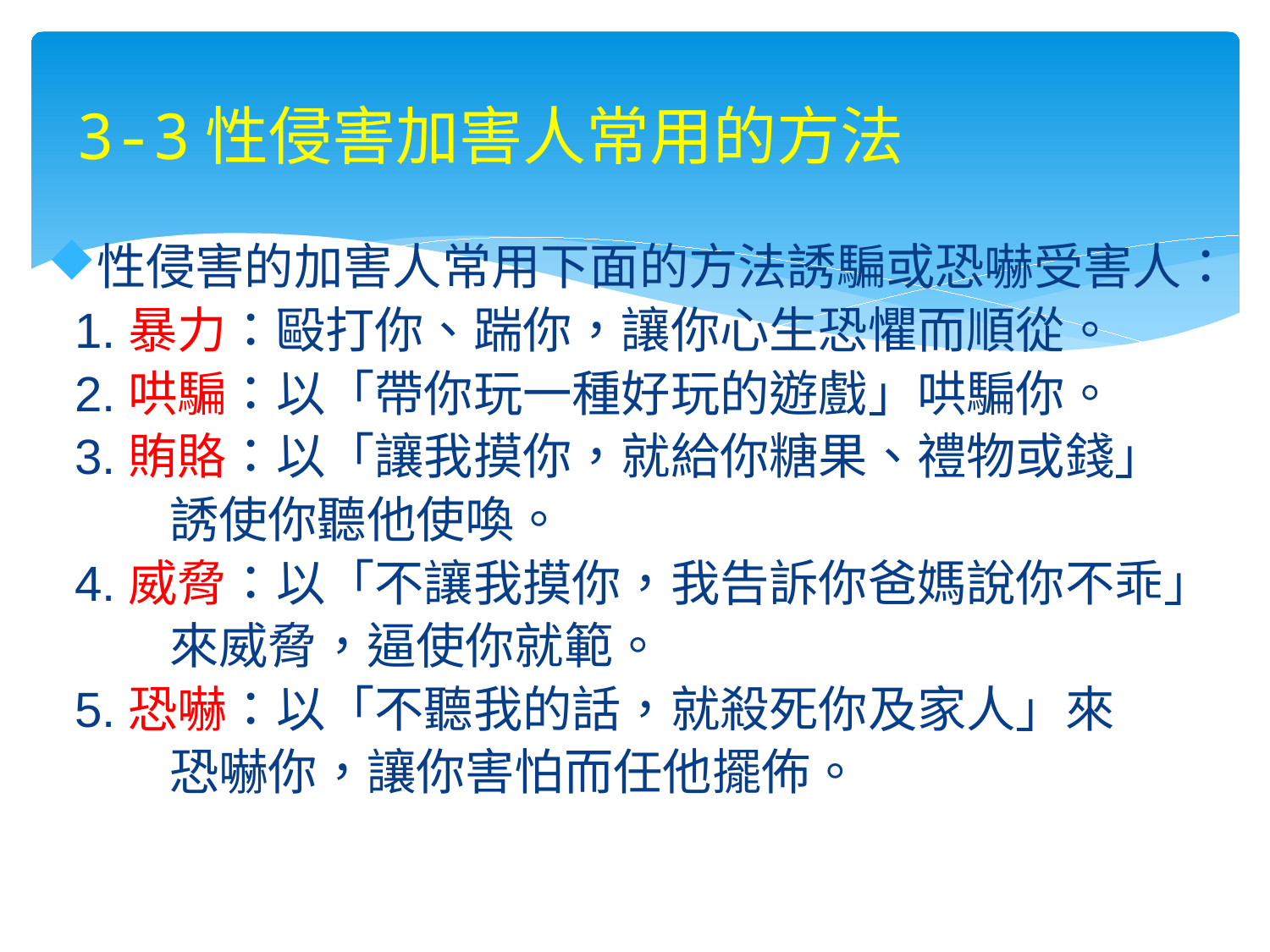

# 3-3性侵害加害人常用的方法
性侵害的加害人常用下面的方法誘騙或恐嚇受害人：
  1.暴力：毆打你、踹你，讓你心生恐懼而順從。
  2.哄騙：以「帶你玩一種好玩的遊戲」哄騙你。
  3.賄賂：以「讓我摸你，就給你糖果、禮物或錢」
          誘使你聽他使喚。
  4.威脅：以「不讓我摸你，我告訴你爸媽說你不乖」
          來威脅，逼使你就範。
  5.恐嚇：以「不聽我的話，就殺死你及家人」來
          恐嚇你，讓你害怕而任他擺佈。